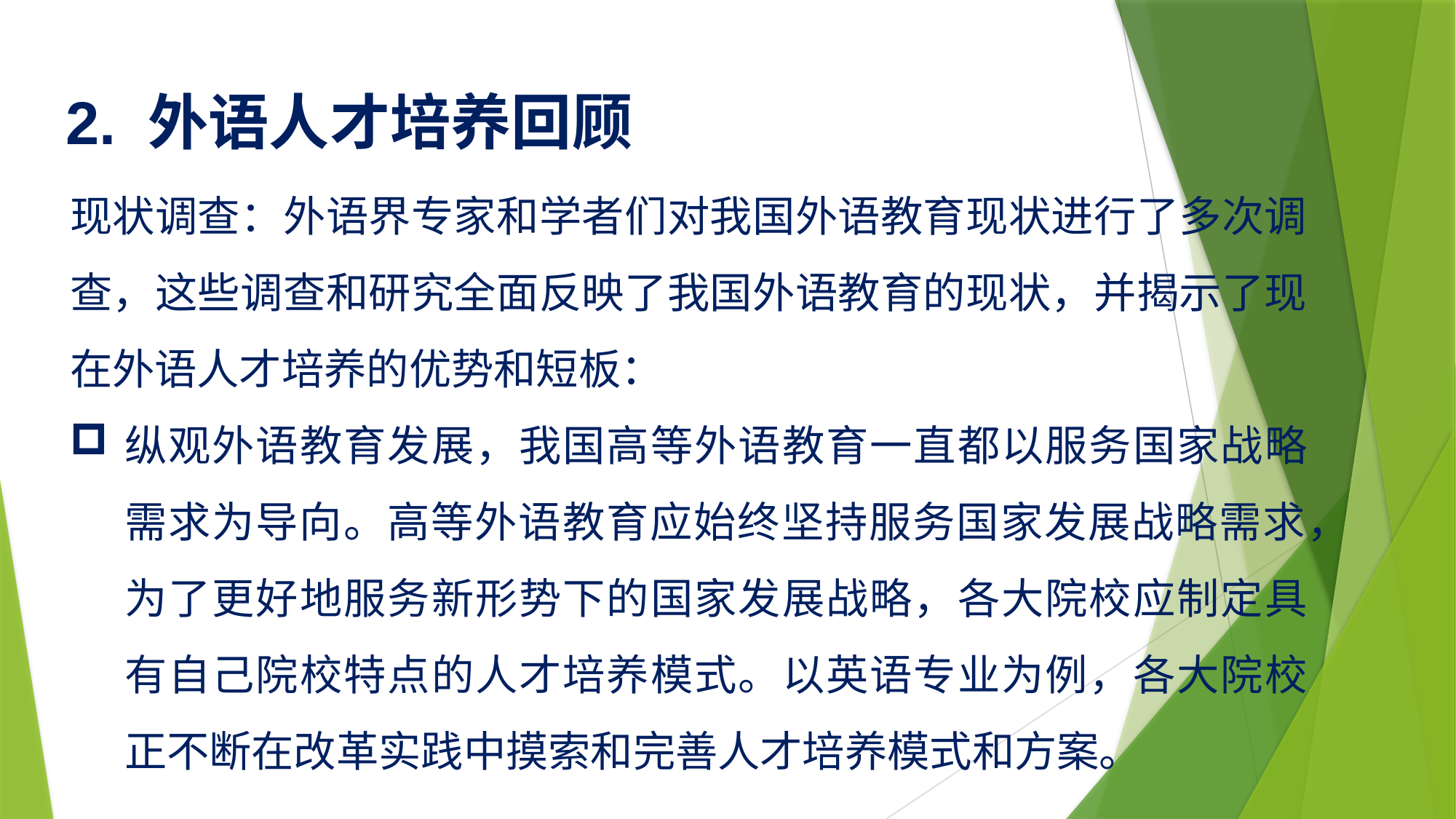

2. 外语人才培养回顾
现状调查：外语界专家和学者们对我国外语教育现状进行了多次调查，这些调查和研究全面反映了我国外语教育的现状，并揭示了现在外语人才培养的优势和短板：
纵观外语教育发展，我国高等外语教育一直都以服务国家战略需求为导向。高等外语教育应始终坚持服务国家发展战略需求，为了更好地服务新形势下的国家发展战略，各大院校应制定具有自己院校特点的人才培养模式。以英语专业为例，各大院校正不断在改革实践中摸索和完善人才培养模式和方案。